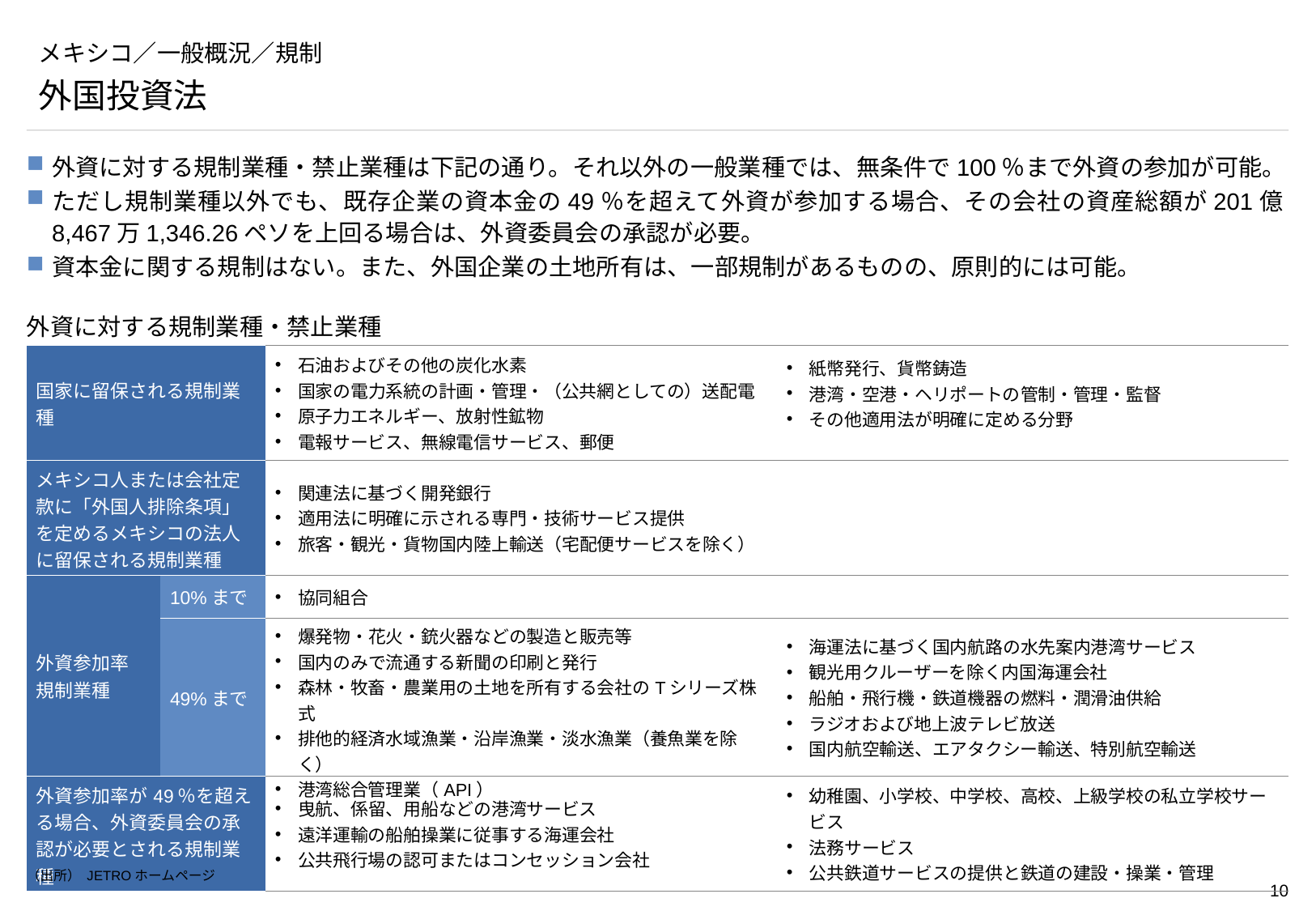

# メキシコ／一般概況／規制
外国投資法
外資に対する規制業種・禁止業種は下記の通り。それ以外の一般業種では、無条件で100％まで外資の参加が可能。
ただし規制業種以外でも、既存企業の資本金の49％を超えて外資が参加する場合、その会社の資産総額が201億8,467万1,346.26ペソを上回る場合は、外資委員会の承認が必要。
資本金に関する規制はない。また、外国企業の土地所有は、一部規制があるものの、原則的には可能。
外資に対する規制業種・禁止業種
| 国家に留保される規制業種 |  | 石油およびその他の炭化水素 国家の電力系統の計画・管理・（公共網としての）送配電 原子力エネルギー、放射性鉱物 電報サービス、無線電信サービス、郵便 | 紙幣発行、貨幣鋳造 港湾・空港・ヘリポートの管制・管理・監督 その他適用法が明確に定める分野 |
| --- | --- | --- | --- |
| メキシコ人または会社定款に「外国人排除条項」を定めるメキシコの法人に留保される規制業種 |  | 関連法に基づく開発銀行 適用法に明確に示される専門・技術サービス提供 旅客・観光・貨物国内陸上輸送（宅配便サービスを除く） |  |
| 外資参加率 規制業種 | 10%まで | 協同組合 |  |
|  | 49%まで | 爆発物・花火・銃火器などの製造と販売等 国内のみで流通する新聞の印刷と発行 森林・牧畜・農業用の土地を所有する会社のTシリーズ株式 排他的経済水域漁業・沿岸漁業・淡水漁業（養魚業を除く） 港湾総合管理業（API） | 海運法に基づく国内航路の水先案内港湾サービス 観光用クルーザーを除く内国海運会社 船舶・飛行機・鉄道機器の燃料・潤滑油供給 ラジオおよび地上波テレビ放送 国内航空輸送、エアタクシー輸送、特別航空輸送 |
| 外資参加率が49％を超える場合、外資委員会の承認が必要とされる規制業種 |  | 曳航、係留、用船などの港湾サービス 遠洋運輸の船舶操業に従事する海運会社 公共飛行場の認可またはコンセッション会社 | 幼稚園、小学校、中学校、高校、上級学校の私立学校サービス 法務サービス 公共鉄道サービスの提供と鉄道の建設・操業・管理 |
（出所） JETROホームページ